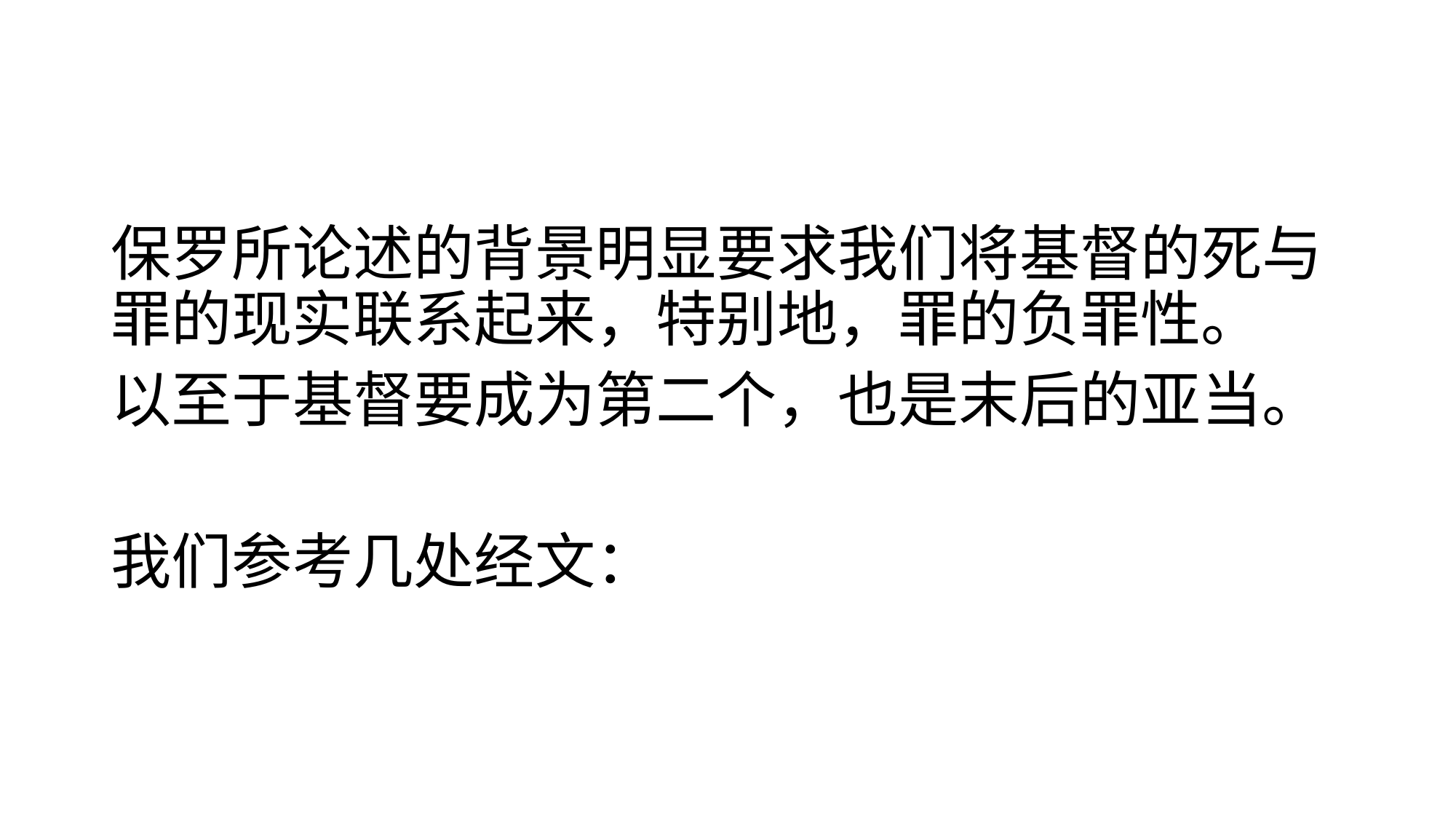

#
保罗所论述的背景明显要求我们将基督的死与罪的现实联系起来，特别地，罪的负罪性。
以至于基督要成为第二个，也是末后的亚当。

我们参考几处经文：